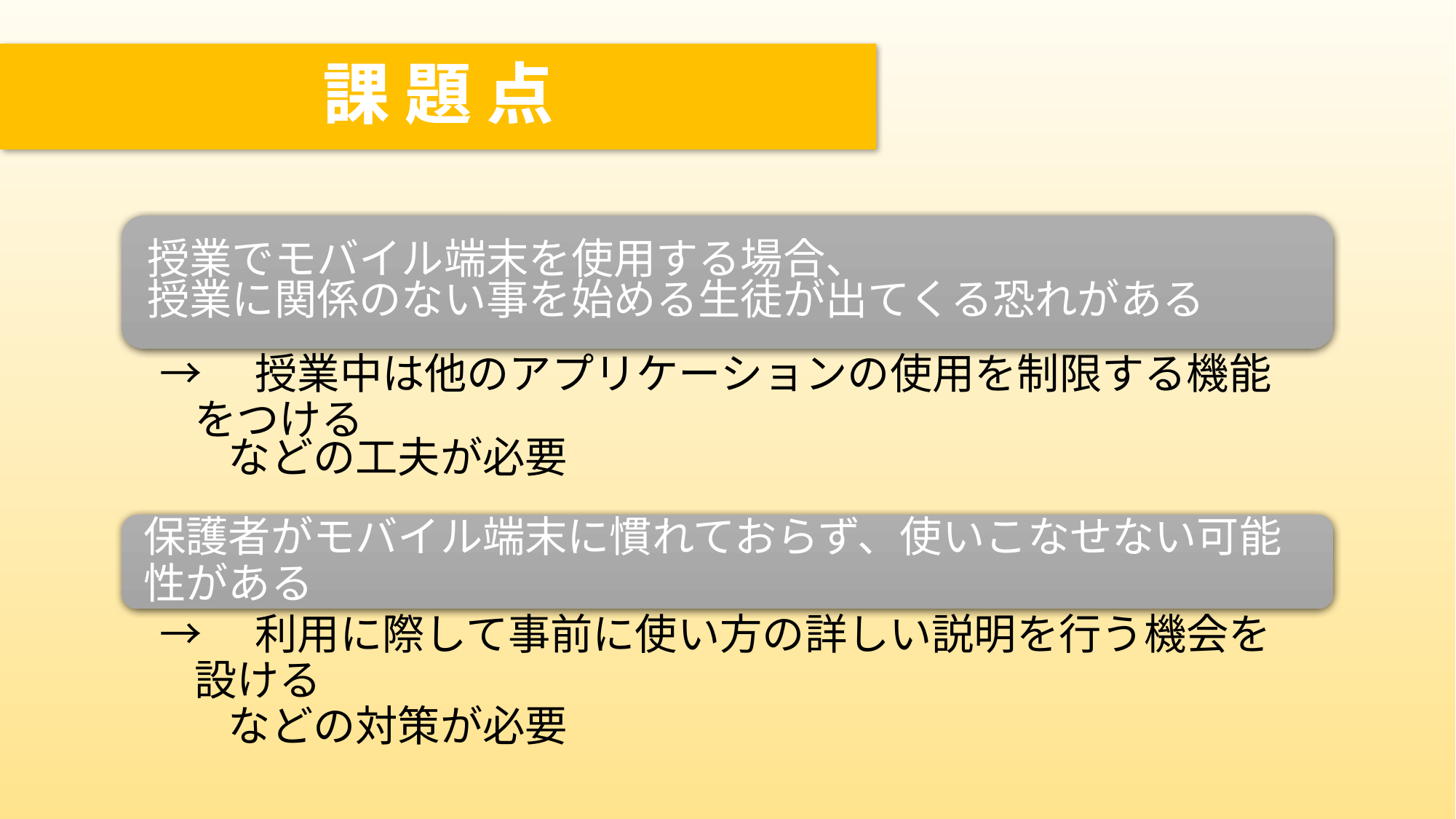

# 課 題 点
授業でモバイル端末を使用する場合、
授業に関係のない事を始める生徒が出てくる恐れがある
→　授業中は他のアプリケーションの使用を制限する機能をつける
	などの工夫が必要

保護者がモバイル端末に慣れておらず、使いこなせない可能性がある
→　利用に際して事前に使い方の詳しい説明を行う機会を設ける
	などの対策が必要